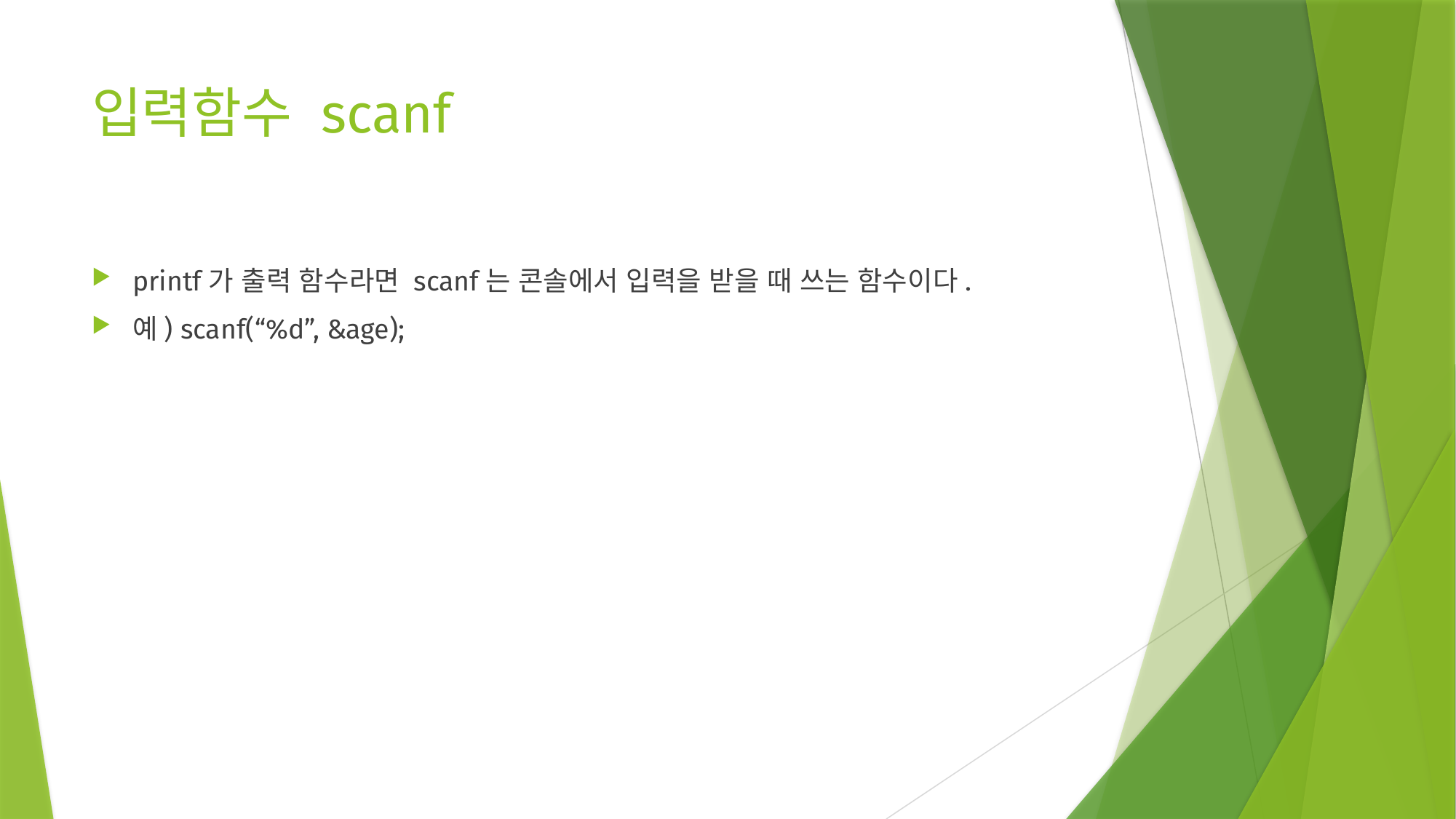

# 입력함수 scanf
printf가 출력 함수라면 scanf는 콘솔에서 입력을 받을 때 쓰는 함수이다.
예) scanf(“%d”, &age);